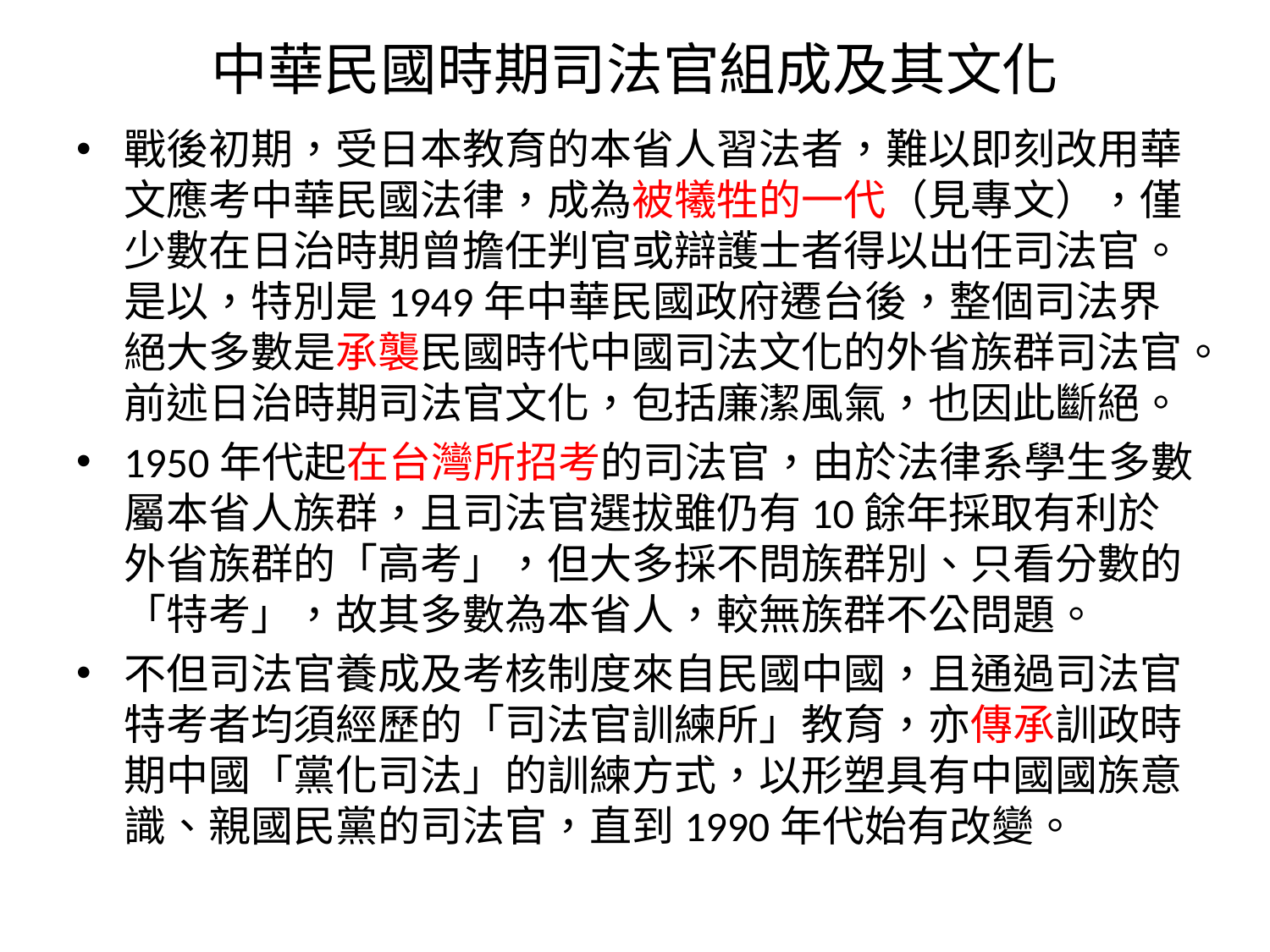

# 中華民國時期司法官組成及其文化
戰後初期，受日本教育的本省人習法者，難以即刻改用華文應考中華民國法律，成為被犧牲的一代（見專文），僅少數在日治時期曾擔任判官或辯護士者得以出任司法官。是以，特別是1949年中華民國政府遷台後，整個司法界絕大多數是承襲民國時代中國司法文化的外省族群司法官。前述日治時期司法官文化，包括廉潔風氣，也因此斷絕。
1950年代起在台灣所招考的司法官，由於法律系學生多數屬本省人族群，且司法官選拔雖仍有10餘年採取有利於外省族群的「高考」，但大多採不問族群別、只看分數的「特考」，故其多數為本省人，較無族群不公問題。
不但司法官養成及考核制度來自民國中國，且通過司法官特考者均須經歷的「司法官訓練所」教育，亦傳承訓政時期中國「黨化司法」的訓練方式，以形塑具有中國國族意識、親國民黨的司法官，直到1990年代始有改變。